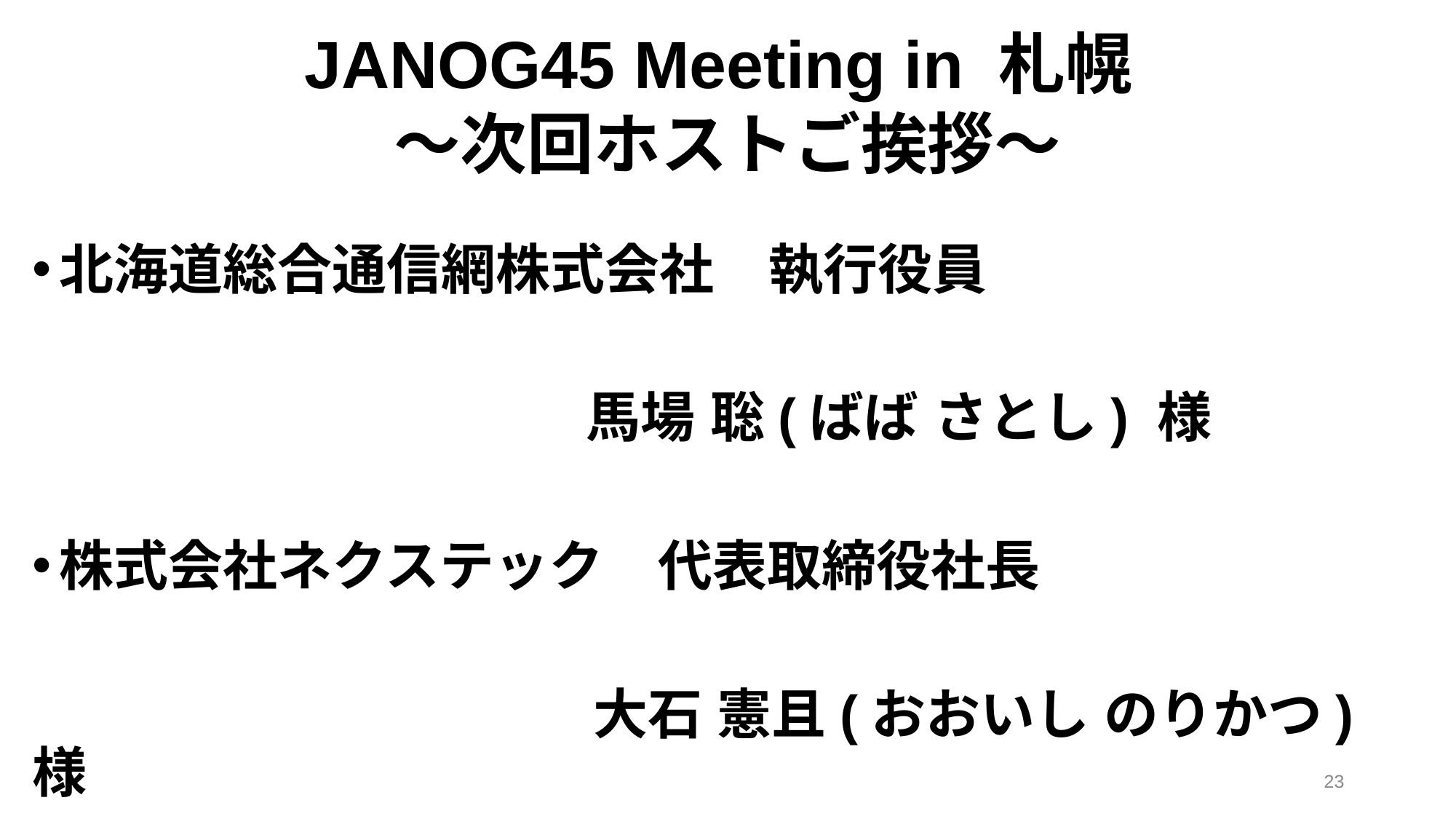

JANOG45 Meeting in 札幌
～次回ホストご挨拶～
北海道総合通信網株式会社　執行役員

                     　  　　  馬場 聡(ばば さとし) 様

株式会社ネクステック　代表取締役社長

		          　　　 大石 憲且(おおいし のりかつ) 様
23